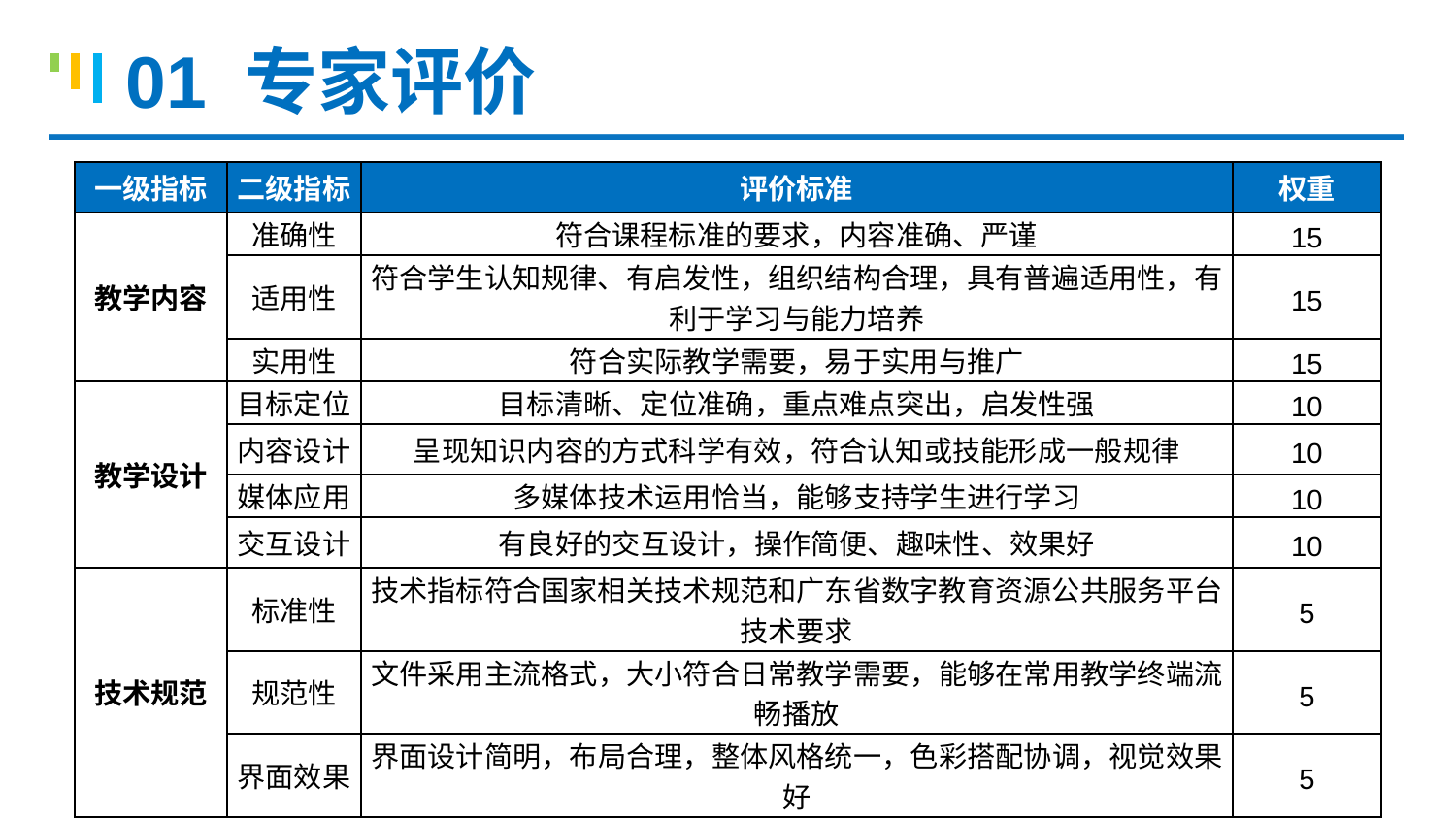

01 专家评价

| 一级指标 | 二级指标 | 评价标准 | 权重 |
| --- | --- | --- | --- |
| 教学内容 | 准确性 | 符合课程标准的要求，内容准确、严谨 | 15 |
|  | 适用性 | 符合学生认知规律、有启发性，组织结构合理，具有普遍适用性，有利于学习与能力培养 | 15 |
|  | 实用性 | 符合实际教学需要，易于实用与推广 | 15 |
| 教学设计 | 目标定位 | 目标清晰、定位准确，重点难点突出，启发性强 | 10 |
|  | 内容设计 | 呈现知识内容的方式科学有效，符合认知或技能形成一般规律 | 10 |
|  | 媒体应用 | 多媒体技术运用恰当，能够支持学生进行学习 | 10 |
|  | 交互设计 | 有良好的交互设计，操作简便、趣味性、效果好 | 10 |
| 技术规范 | 标准性 | 技术指标符合国家相关技术规范和广东省数字教育资源公共服务平台技术要求 | 5 |
|  | 规范性 | 文件采用主流格式，大小符合日常教学需要，能够在常用教学终端流畅播放 | 5 |
|  | 界面效果 | 界面设计简明，布局合理，整体风格统一，色彩搭配协调，视觉效果好 | 5 |